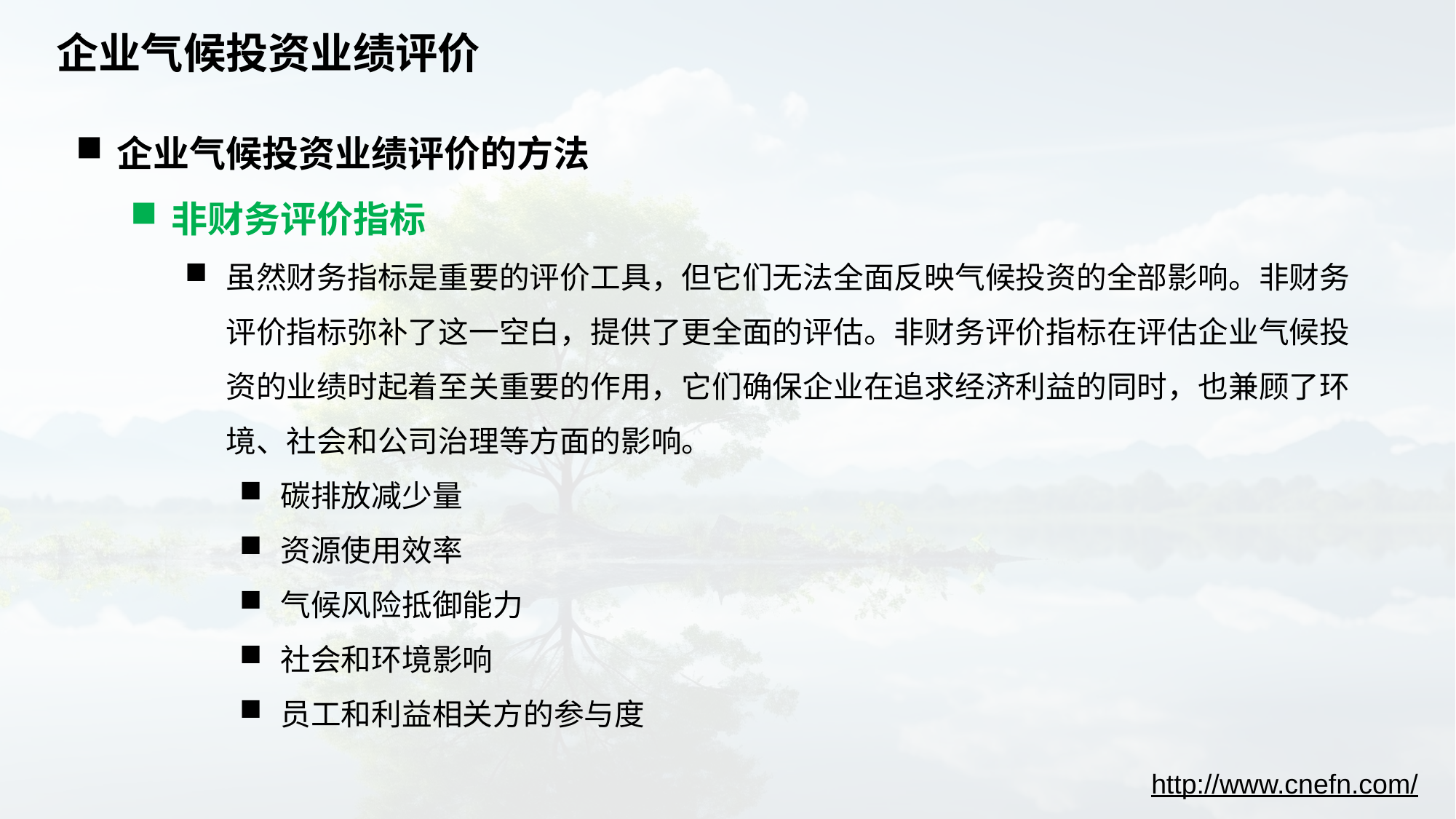

# 企业气候投资业绩评价
企业气候投资业绩评价的方法
非财务评价指标
虽然财务指标是重要的评价工具，但它们无法全面反映气候投资的全部影响。非财务评价指标弥补了这一空白，提供了更全面的评估。非财务评价指标在评估企业气候投资的业绩时起着至关重要的作用，它们确保企业在追求经济利益的同时，也兼顾了环境、社会和公司治理等方面的影响。
碳排放减少量
资源使用效率
气候风险抵御能力
社会和环境影响
员工和利益相关方的参与度